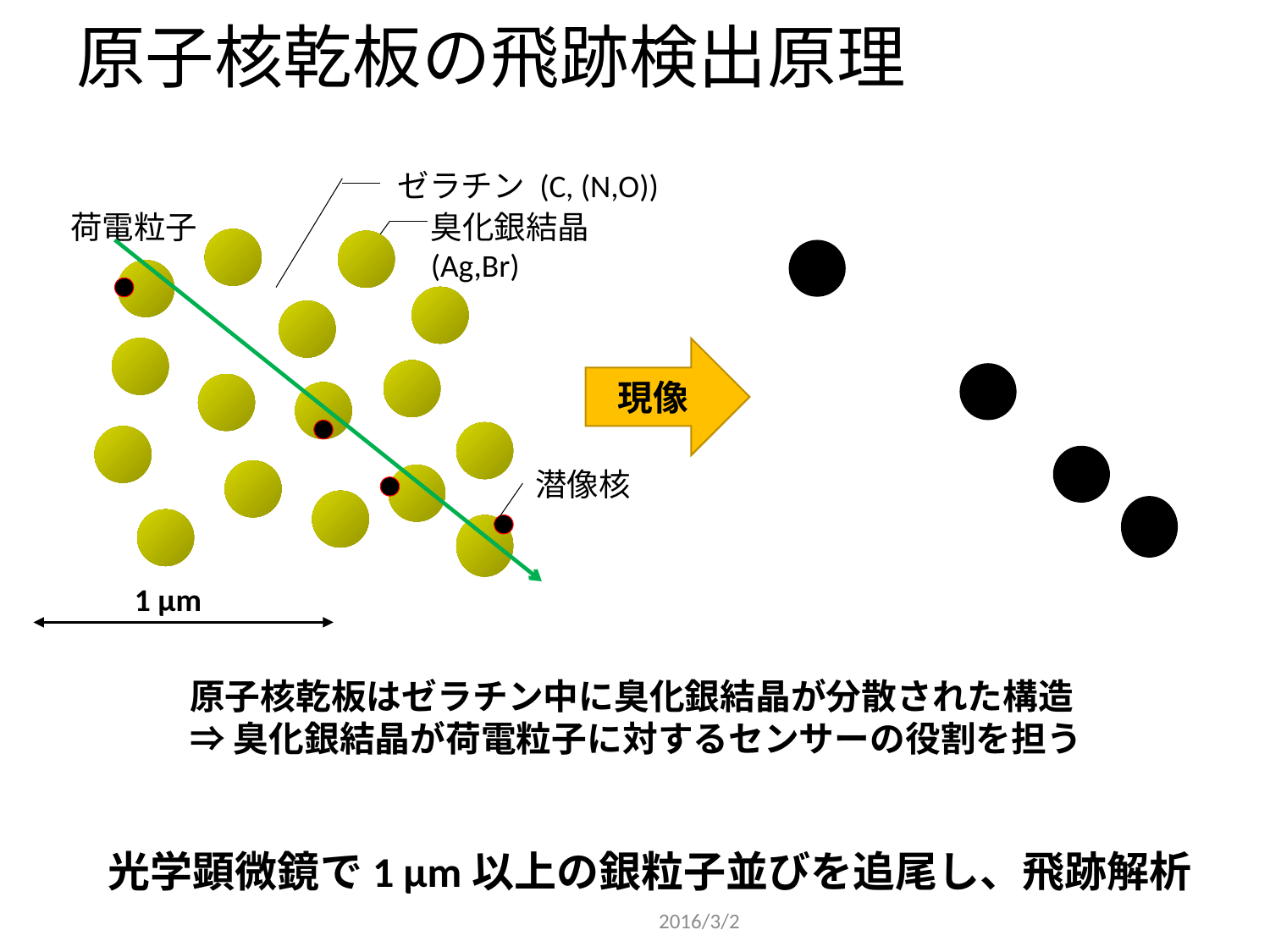

# 原子核乾板の飛跡検出原理
ゼラチン (C, (N,O))
荷電粒子
臭化銀結晶
(Ag,Br)

潜像核

現像
1 μm
原子核乾板はゼラチン中に臭化銀結晶が分散された構造
⇒臭化銀結晶が荷電粒子に対するセンサーの役割を担う
光学顕微鏡で1 μm以上の銀粒子並びを追尾し、飛跡解析